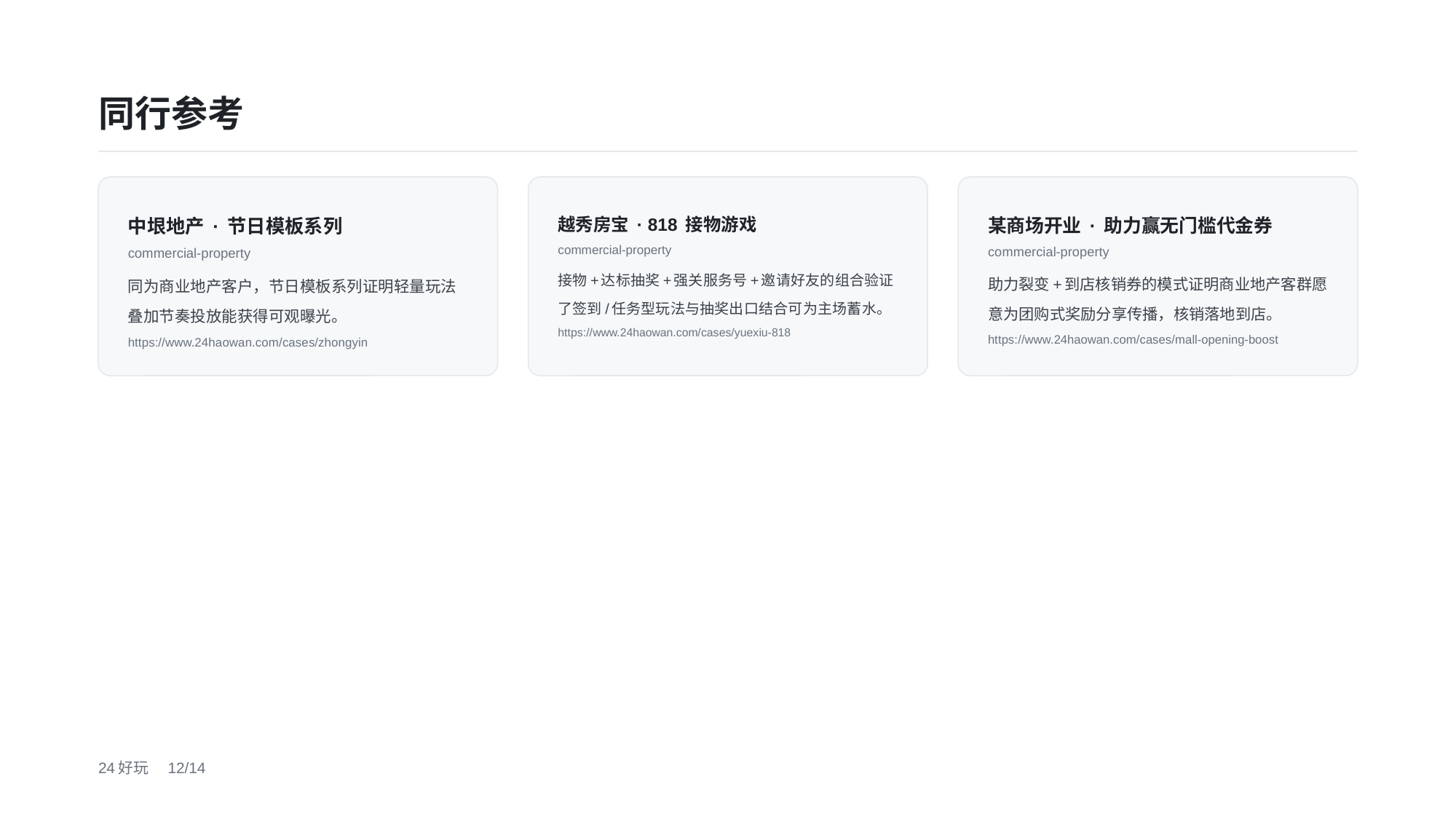

同行参考

中垠地产 · 节日模板系列
commercial-property
同为商业地产客户，节日模板系列证明轻量玩法叠加节奏投放能获得可观曝光。
https://www.24haowan.com/cases/zhongyin
越秀房宝 · 818 接物游戏
commercial-property
接物+达标抽奖+强关服务号+邀请好友的组合验证了签到/任务型玩法与抽奖出口结合可为主场蓄水。
https://www.24haowan.com/cases/yuexiu-818
某商场开业 · 助力赢无门槛代金券
commercial-property
助力裂变+到店核销券的模式证明商业地产客群愿意为团购式奖励分享传播，核销落地到店。
https://www.24haowan.com/cases/mall-opening-boost
24好玩　12/14